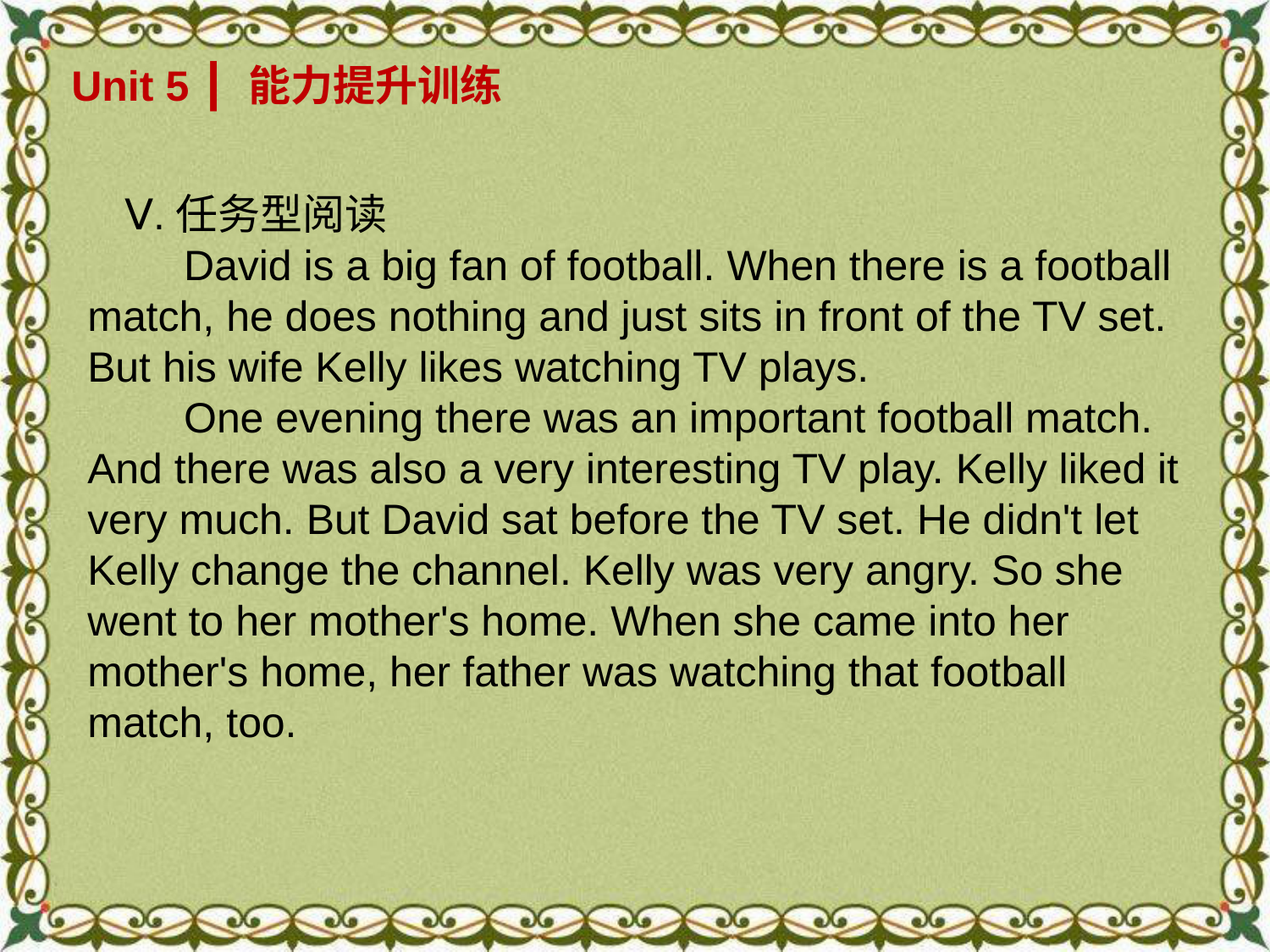

Unit 5 ┃ 能力提升训练
Ⅴ.任务型阅读
     David is a big fan of football. When there is a football match, he does nothing and just sits in front of the TV set. But his wife Kelly likes watching TV plays.
     One evening there was an important football match. And there was also a very interesting TV play. Kelly liked it very much. But David sat before the TV set. He didn't let Kelly change the channel. Kelly was very angry. So she went to her mother's home. When she came into her mother's home, her father was watching that football match, too.